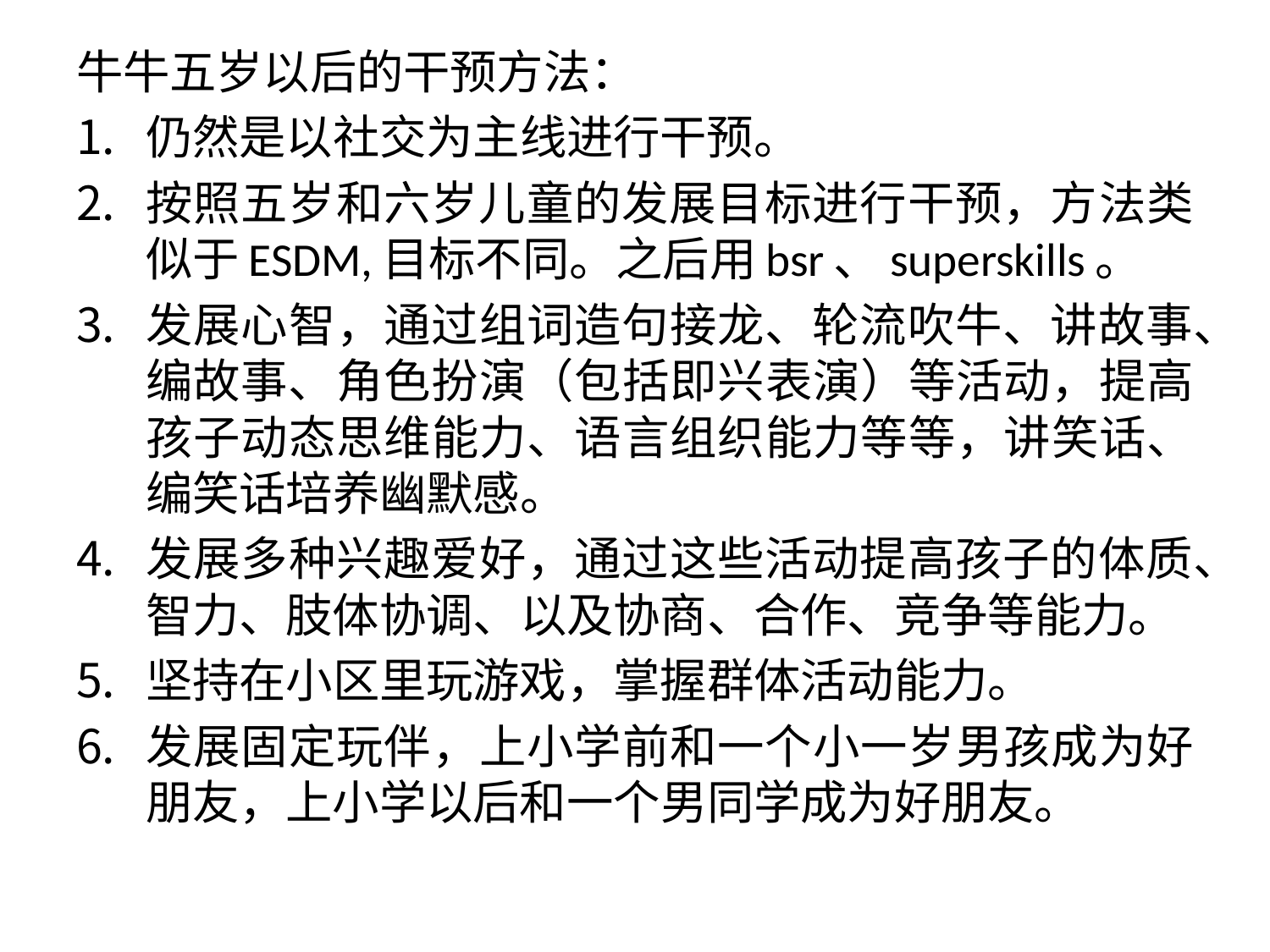

牛牛五岁以后的干预方法：
仍然是以社交为主线进行干预。
按照五岁和六岁儿童的发展目标进行干预，方法类似于ESDM,目标不同。之后用bsr、superskills。
发展心智，通过组词造句接龙、轮流吹牛、讲故事、编故事、角色扮演（包括即兴表演）等活动，提高孩子动态思维能力、语言组织能力等等，讲笑话、编笑话培养幽默感。
发展多种兴趣爱好，通过这些活动提高孩子的体质、智力、肢体协调、以及协商、合作、竞争等能力。
坚持在小区里玩游戏，掌握群体活动能力。
发展固定玩伴，上小学前和一个小一岁男孩成为好朋友，上小学以后和一个男同学成为好朋友。